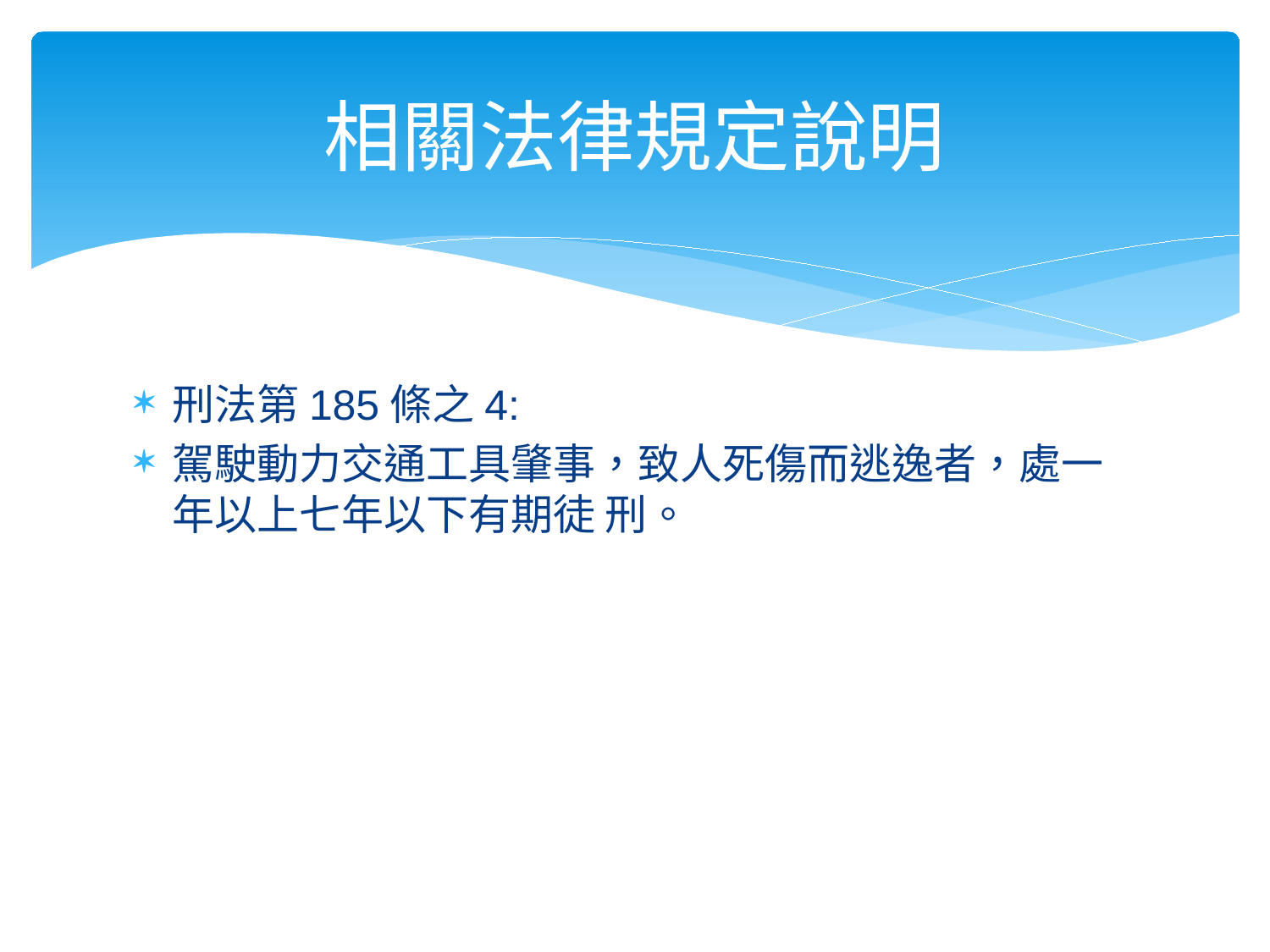

# 相關法律規定說明
刑法第185條之4:
駕駛動力交通工具肇事，致人死傷而逃逸者，處一年以上七年以下有期徒 刑。